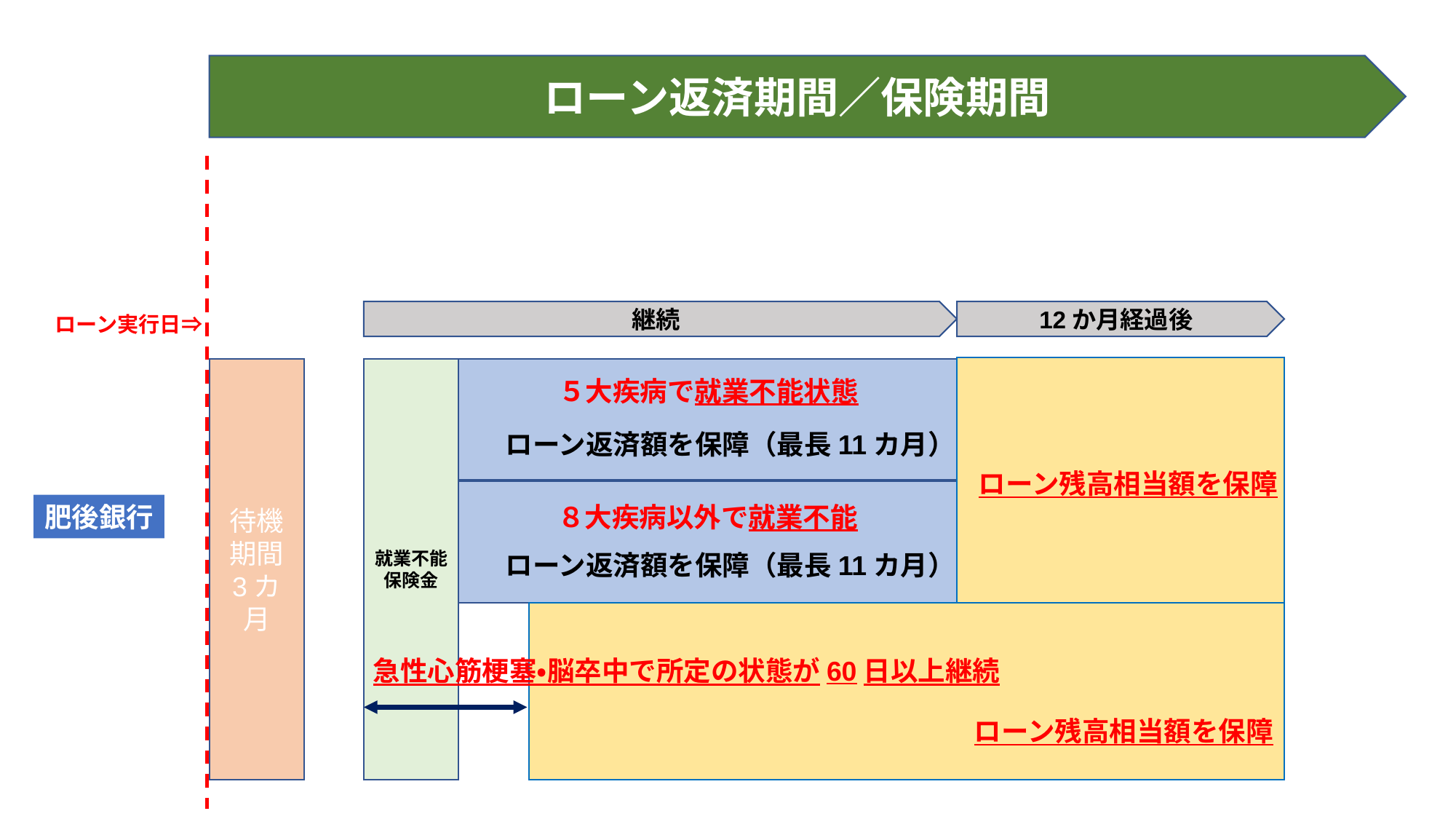

ローン返済期間／保険期間
継続
12か月経過後
ローン実行日⇒

待機期間
3カ月
就業不能
保険金

５大疾病で就業不能状態
ローン返済額を保障（最長11カ月）
ローン残高相当額を保障

肥後銀行
８大疾病以外で就業不能
ローン返済額を保障（最長11カ月）

急性心筋梗塞・脳卒中で所定の状態が60日以上継続
ローン残高相当額を保障